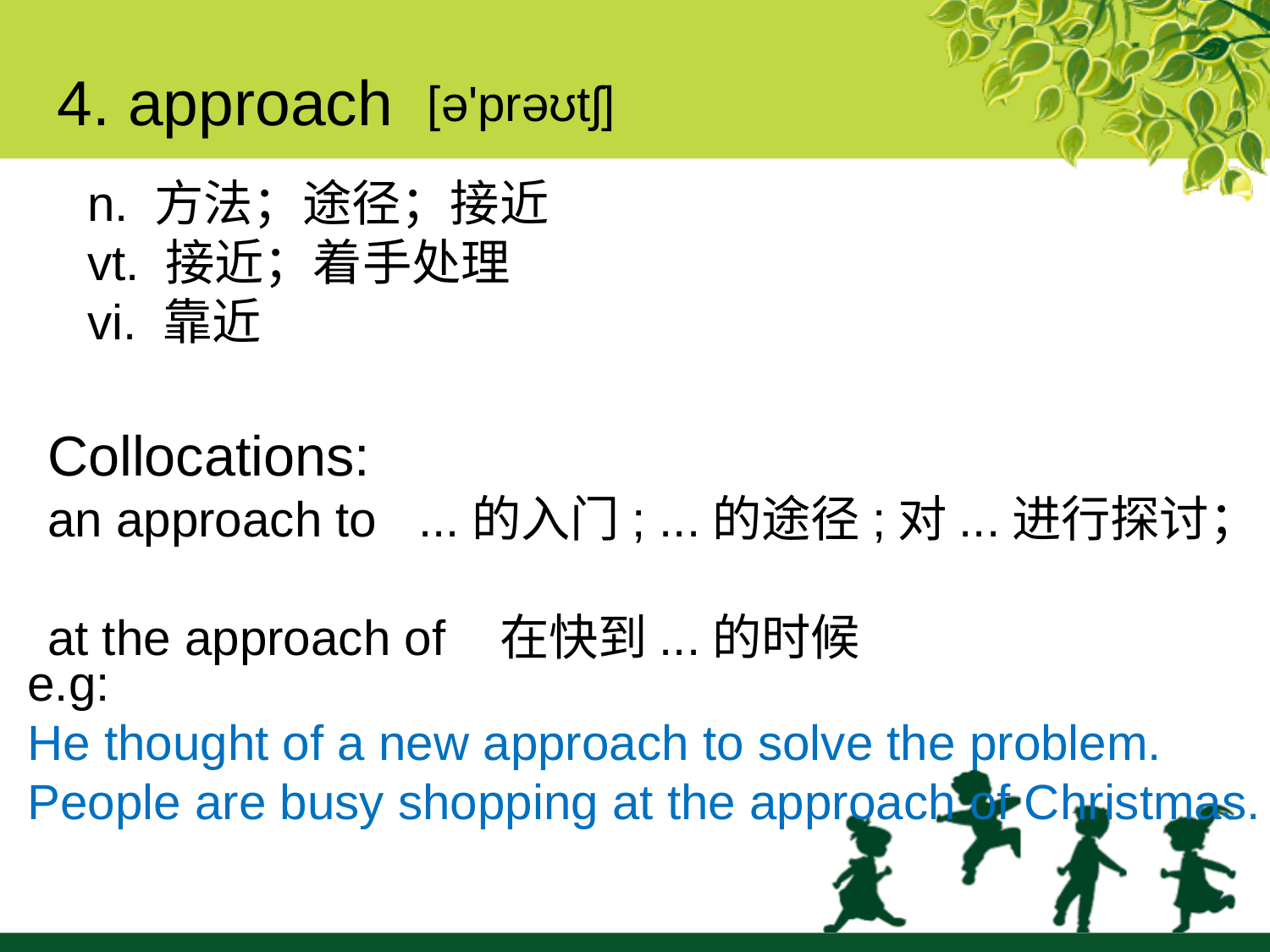

#
4. approach
[ə'prəʊtʃ]
n. 方法；途径；接近
vt. 接近；着手处理
vi. 靠近

Collocations:
an approach to   ...的入门; ...的途径;对...进行探讨；
at the approach of   在快到...的时候

e.g:
He thought of a new approach to solve the problem.
People are busy shopping at the approach of Christmas.